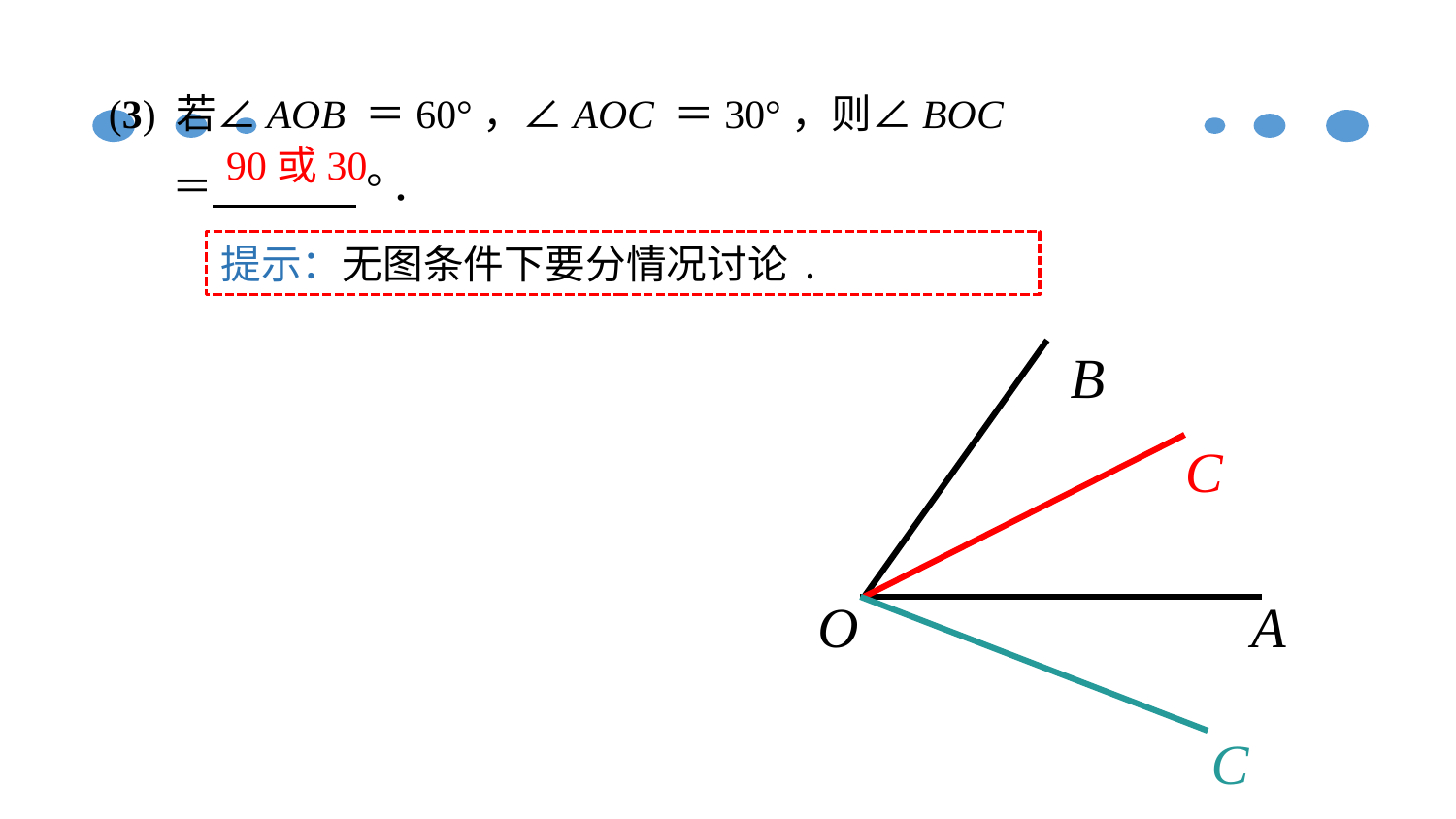

(3) 若∠AOB ＝60°，∠AOC ＝30°，则∠BOC
      ＝                °．
90或30
提示：无图条件下要分情况讨论.
B
O
A
C
C